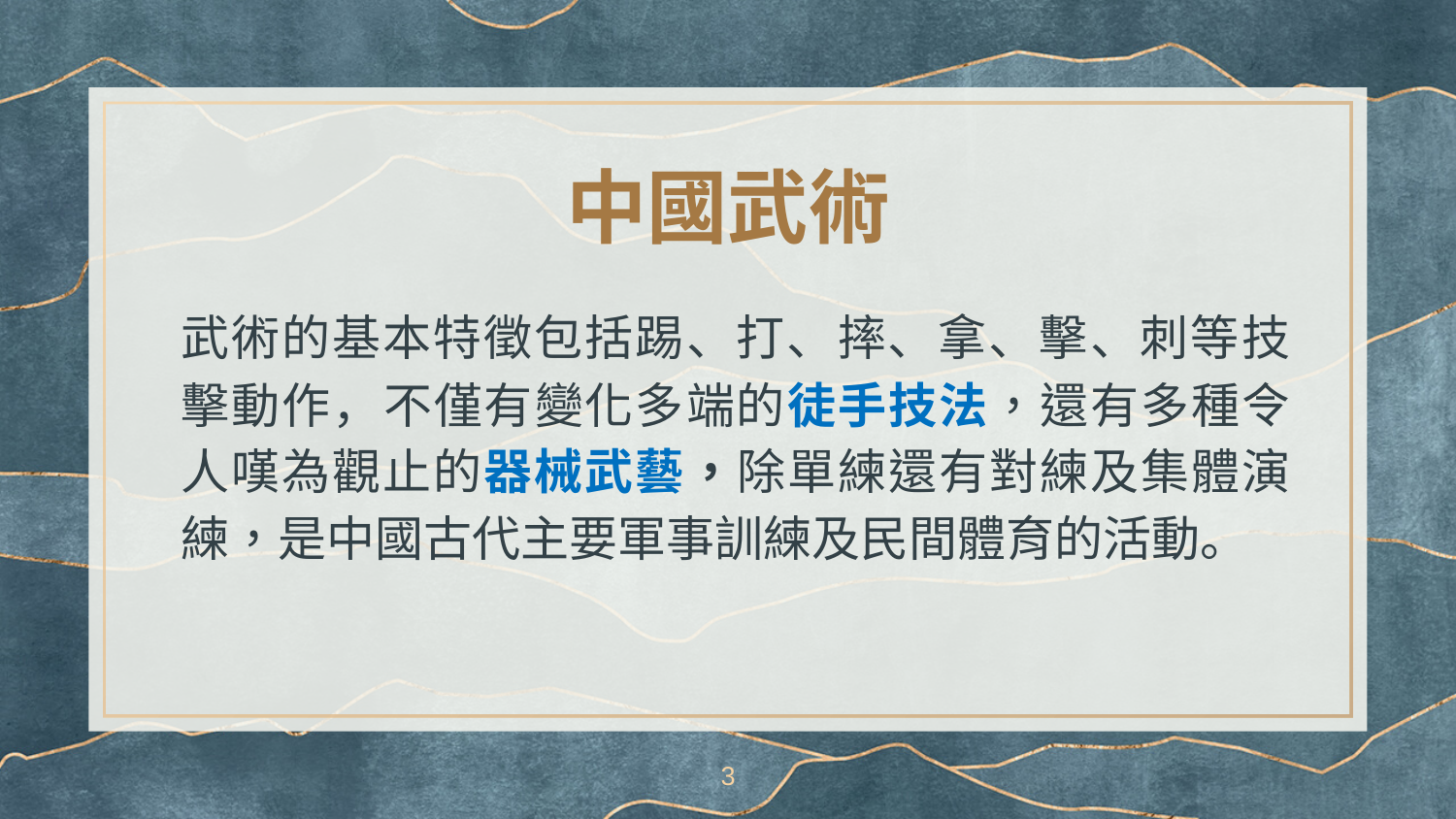

# 中國武術
武術的基本特徵包括踢、打、摔、拿、擊、刺等技擊動作，不僅有變化多端的徒手技法，還有多種令人嘆為觀止的器械武藝，除單練還有對練及集體演練，是中國古代主要軍事訓練及民間體育的活動。
3